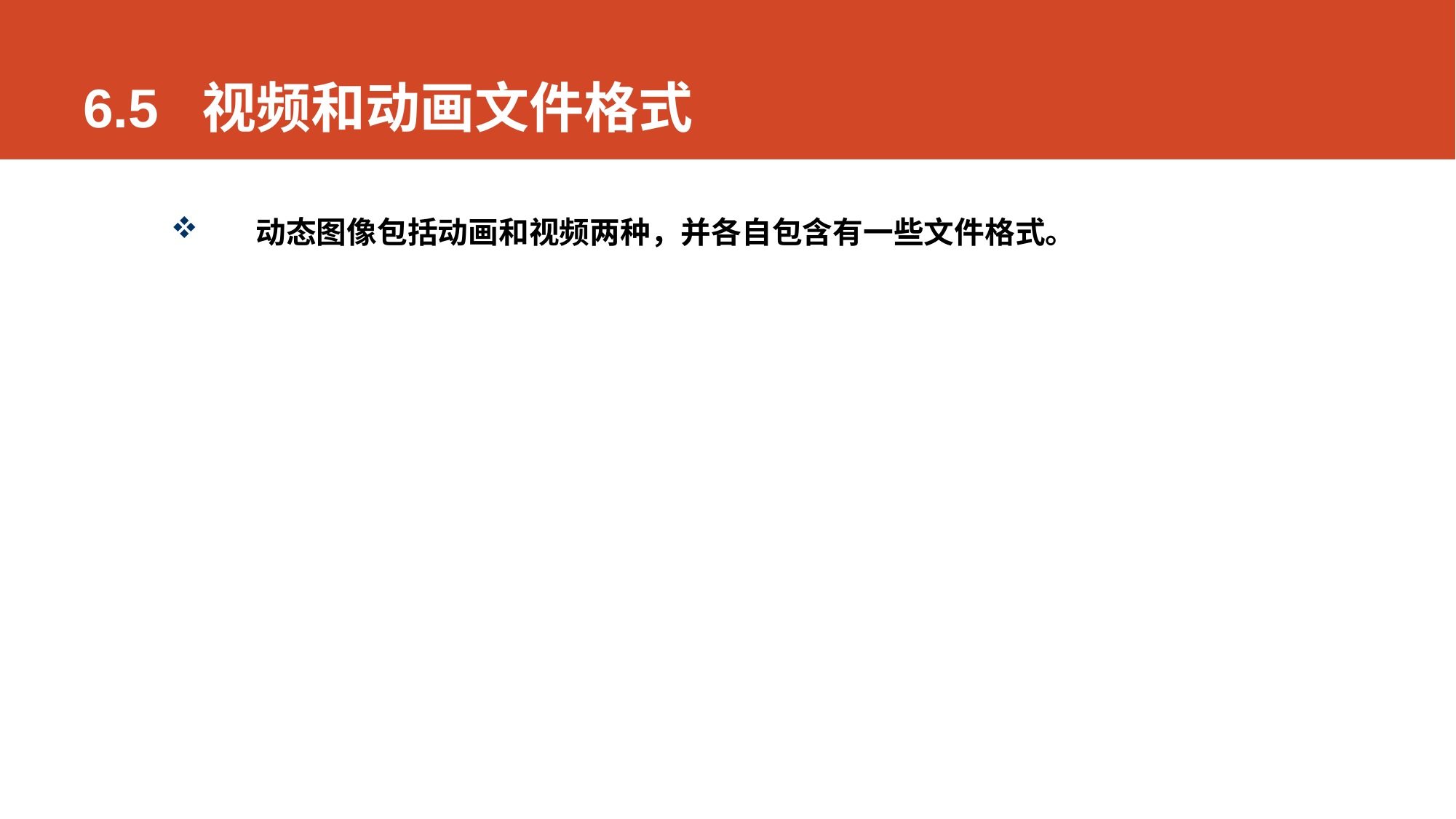

# 6.5  视频和动画文件格式
动态图像包括动画和视频两种，并各自包含有一些文件格式。